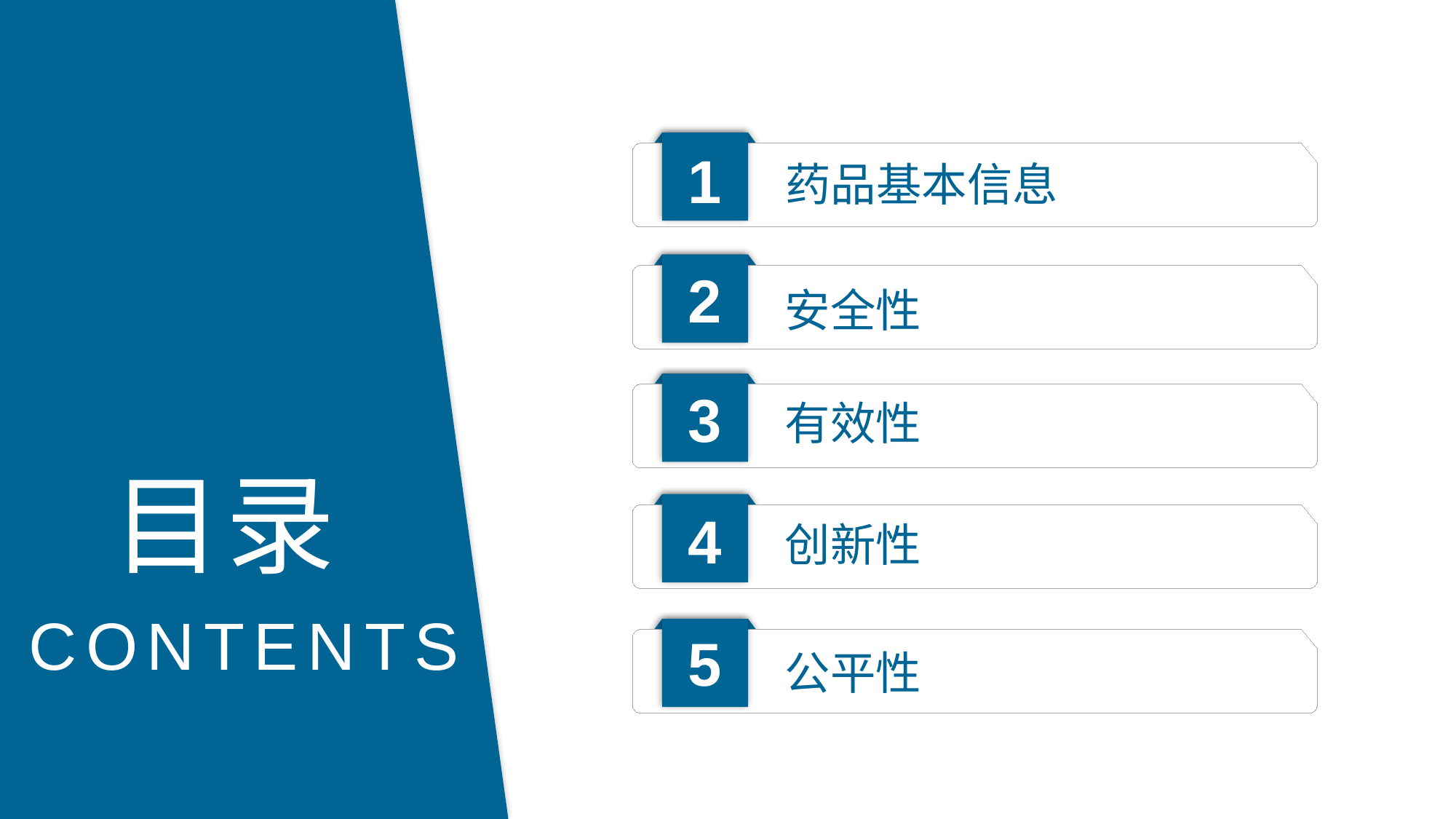

1

药品基本信息

2

安全性

3

有效性
目录

4

创新性
CONTENTS

5

公平性